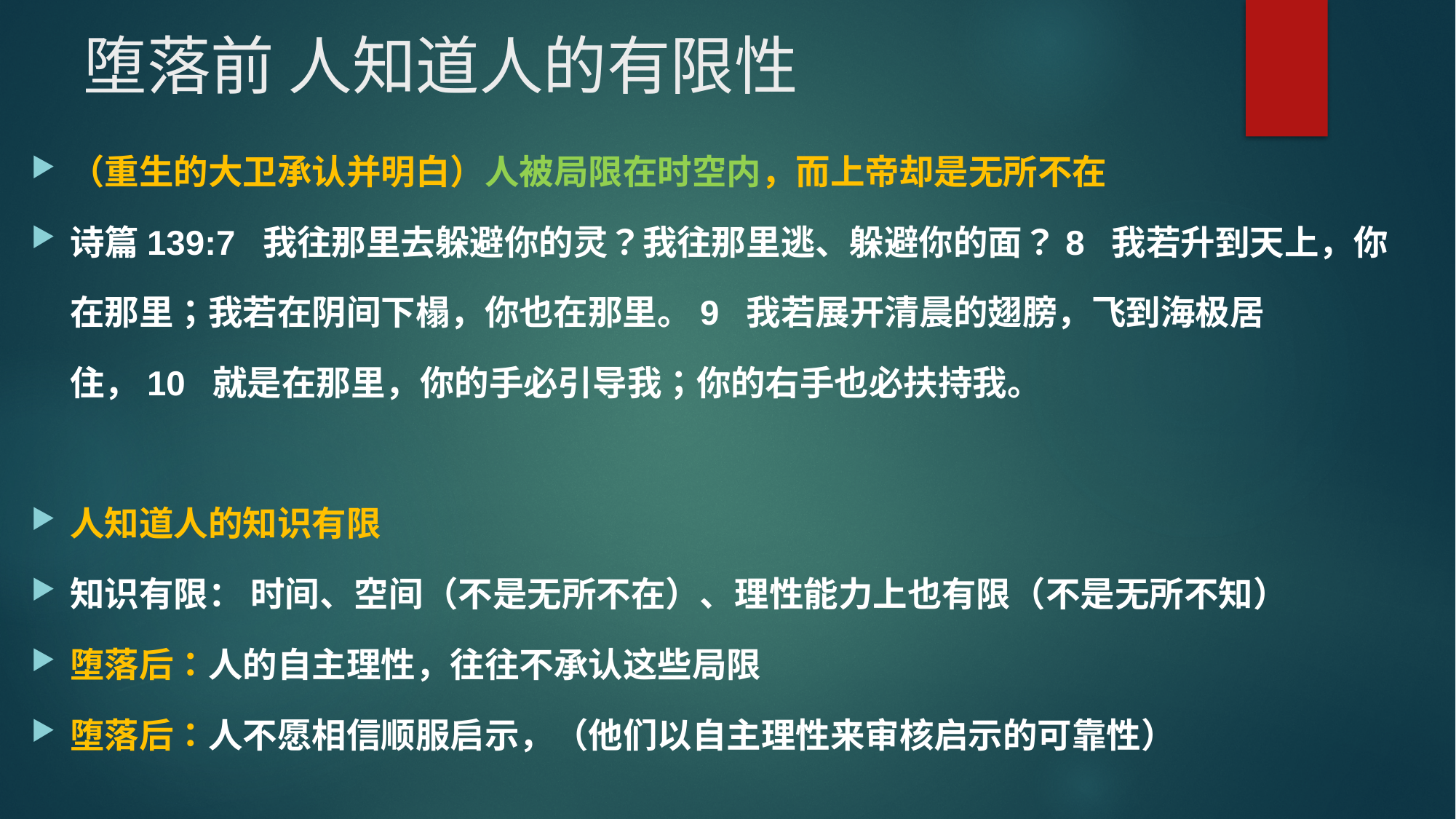

# 堕落前 人知道人的有限性
（重生的大卫承认并明白）人被局限在时空内，而上帝却是无所不在
诗篇139:7  我往那里去躲避你的灵？我往那里逃、躲避你的面？8  我若升到天上，你在那里；我若在阴间下榻，你也在那里。9  我若展开清晨的翅膀，飞到海极居住，10  就是在那里，你的手必引导我；你的右手也必扶持我。

人知道人的知识有限
知识有限： 时间、空间（不是无所不在）、理性能力上也有限（不是无所不知）
堕落后：人的自主理性，往往不承认这些局限
堕落后：人不愿相信顺服启示，（他们以自主理性来审核启示的可靠性）